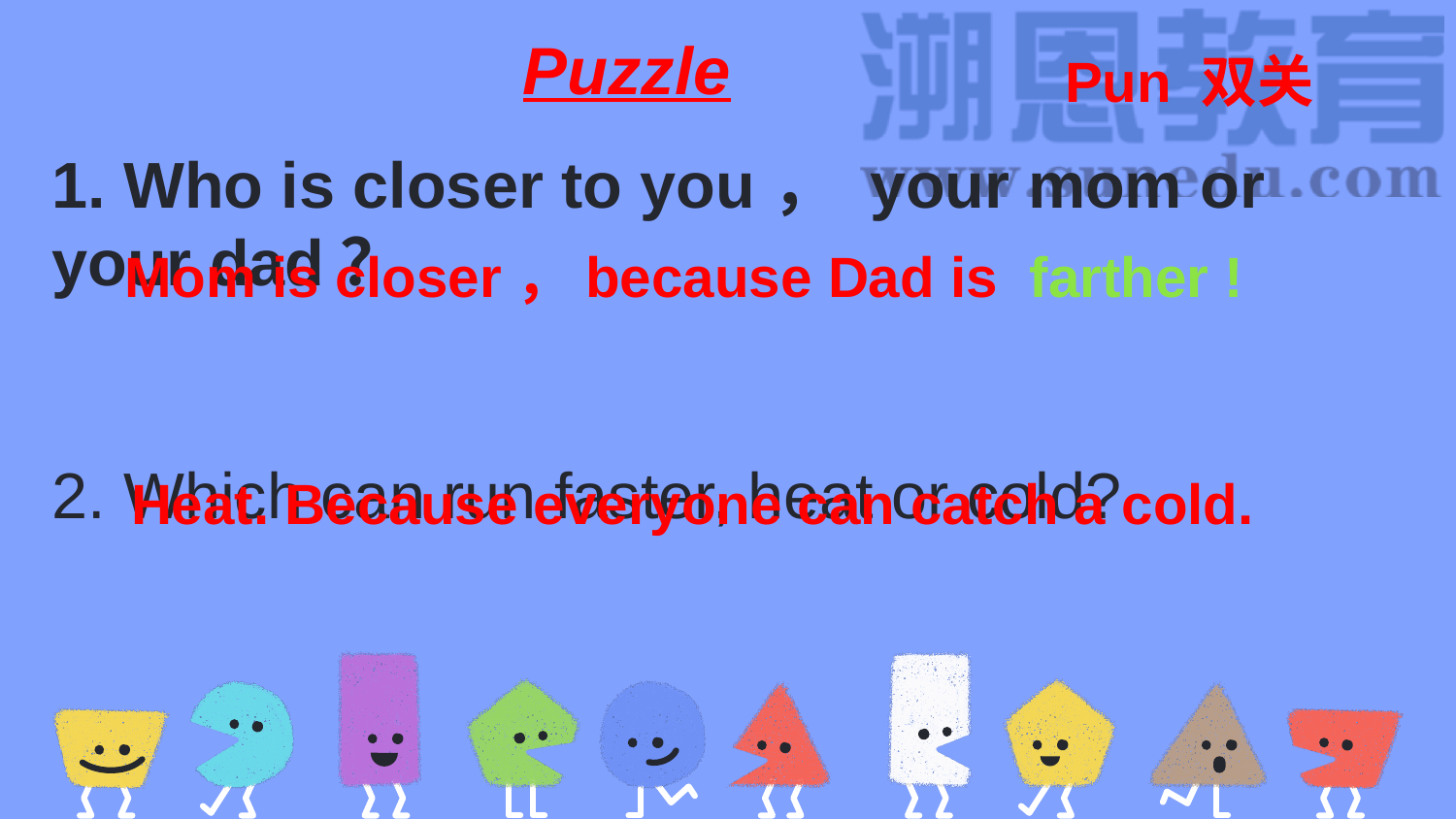

Puzzle
19
Pun 双关
1. Who is closer to you， your mom or your dad？

2. Which can run faster, heat or cold?
Mom is closer，because Dad is  farther !
   Heat. Because everyone can catch a cold.